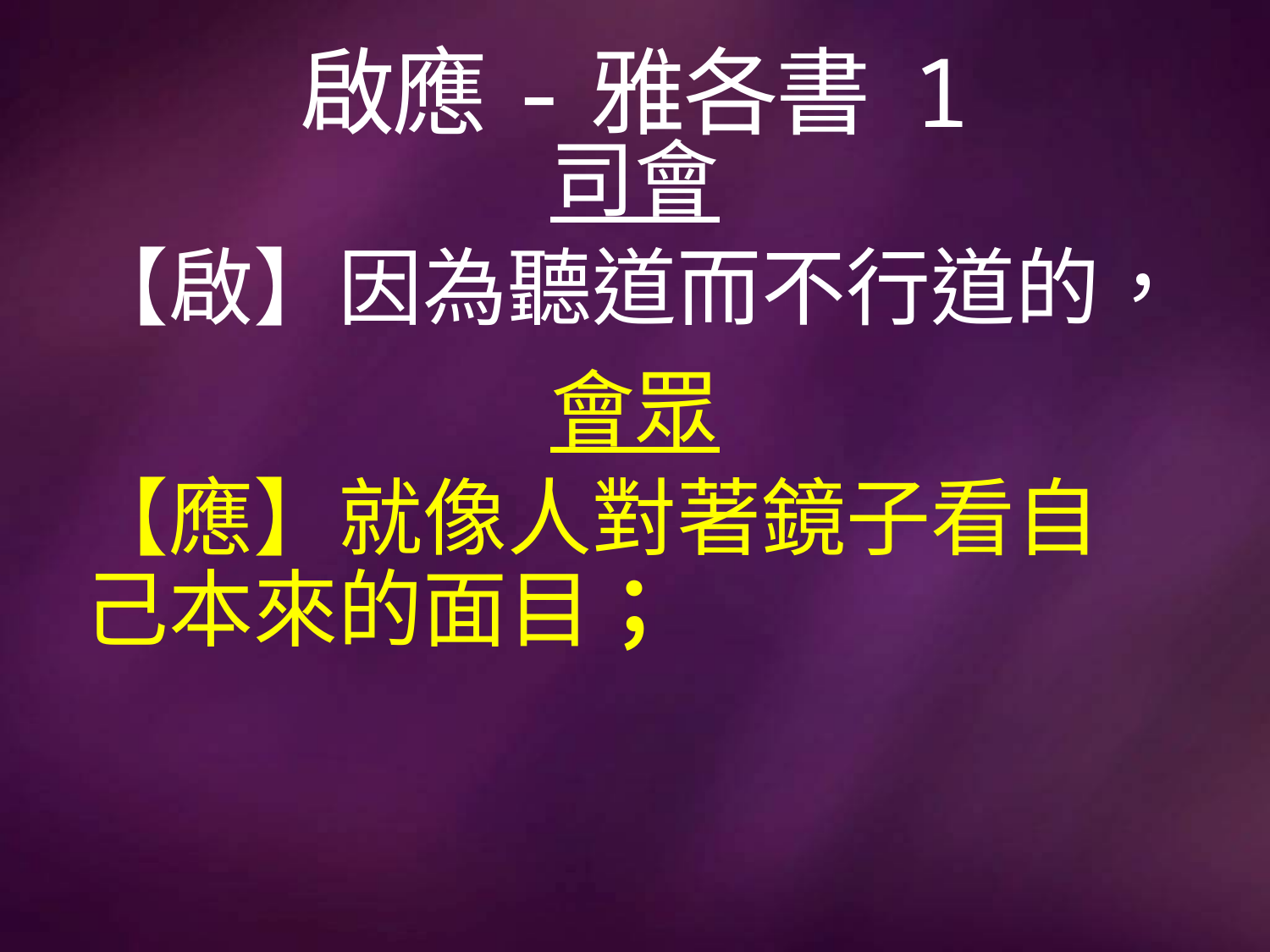

# 啟應-雅各書 1
司會
【啟】因為聽道而不行道的，

會眾
【應】就像人對著鏡子看自己本來的面目；